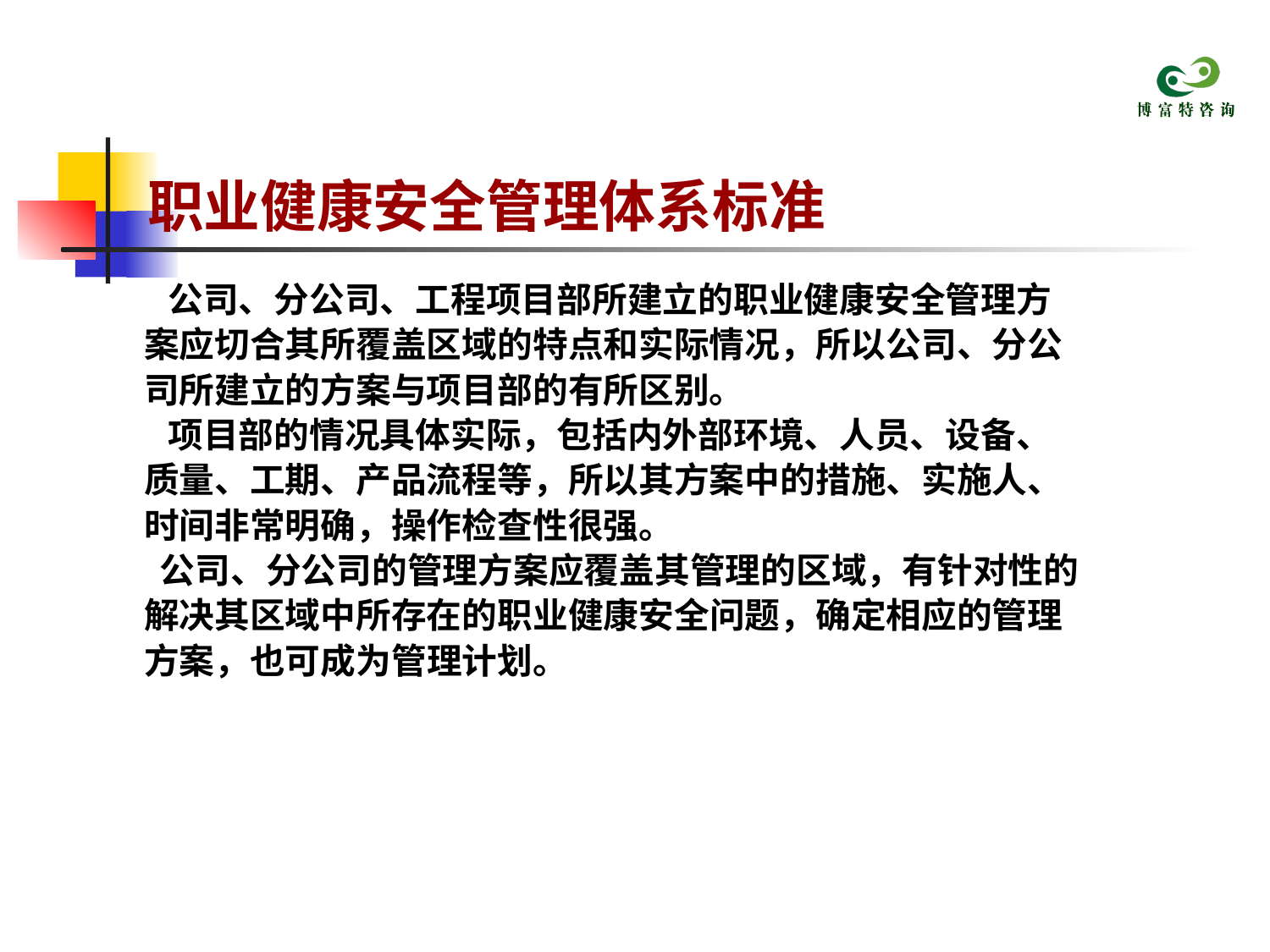

# 职业健康安全管理体系标准
    公司、分公司、工程项目部所建立的职业健康安全管理方
 案应切合其所覆盖区域的特点和实际情况，所以公司、分公
 司所建立的方案与项目部的有所区别。
    项目部的情况具体实际，包括内外部环境、人员、设备、
 质量、工期、产品流程等，所以其方案中的措施、实施人、
 时间非常明确，操作检查性很强。
   公司、分公司的管理方案应覆盖其管理的区域，有针对性的
 解决其区域中所存在的职业健康安全问题，确定相应的管理
 方案，也可成为管理计划。

80